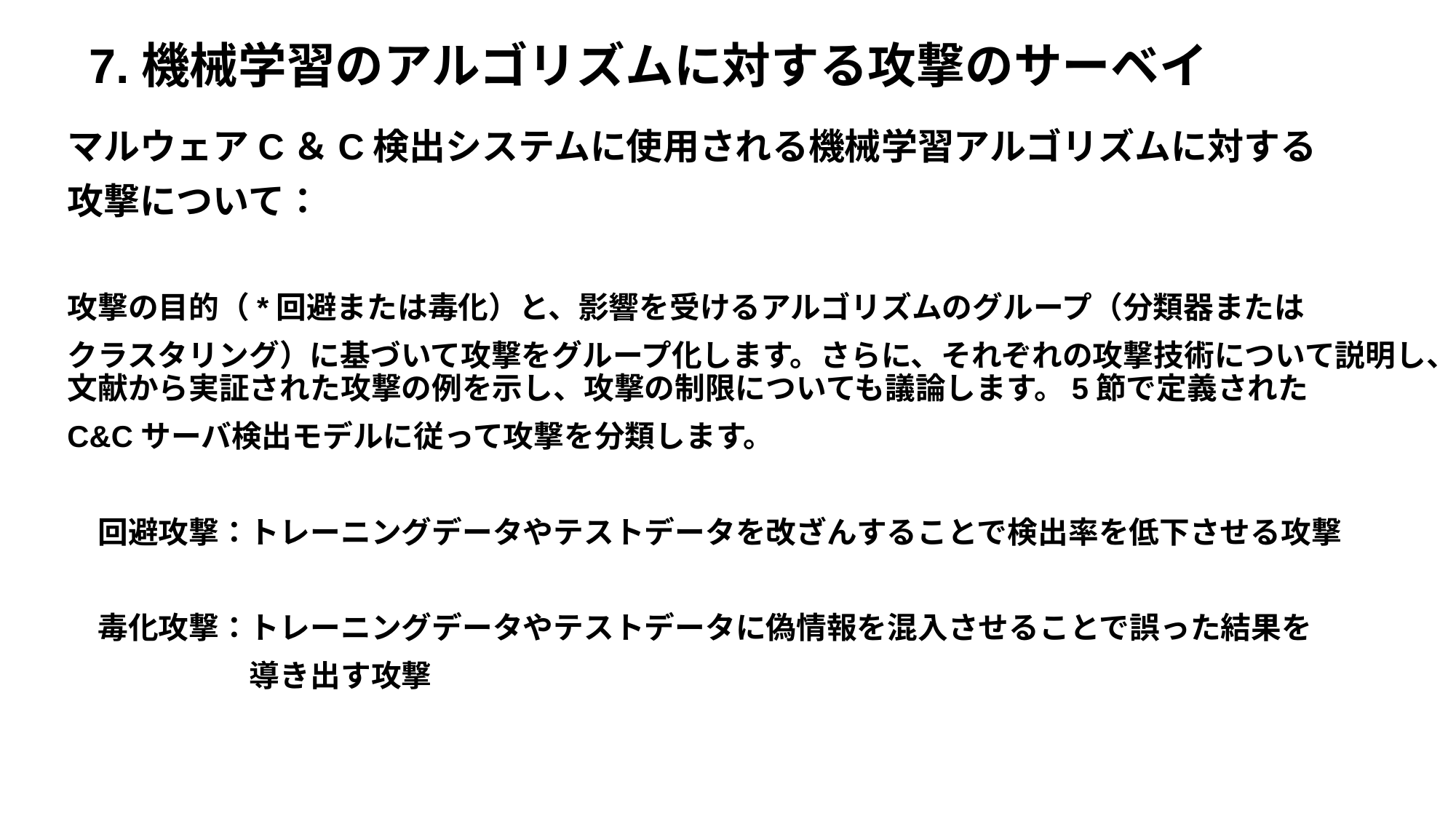

# 7.機械学習のアルゴリズムに対する攻撃のサーベイ
マルウェアC＆C検出システムに使用される機械学習アルゴリズムに対する
攻撃について：

攻撃の目的（*回避または毒化）と、影響を受けるアルゴリズムのグループ（分類器または
クラスタリング）に基づいて攻撃をグループ化します。さらに、それぞれの攻撃技術について説明し、文献から実証された攻撃の例を示し、攻撃の制限についても議論します。5節で定義された
C&Cサーバ検出モデルに従って攻撃を分類します。

　回避攻撃：トレーニングデータやテストデータを改ざんすることで検出率を低下させる攻撃

　毒化攻撃：トレーニングデータやテストデータに偽情報を混入させることで誤った結果を
　　　　　　導き出す攻撃